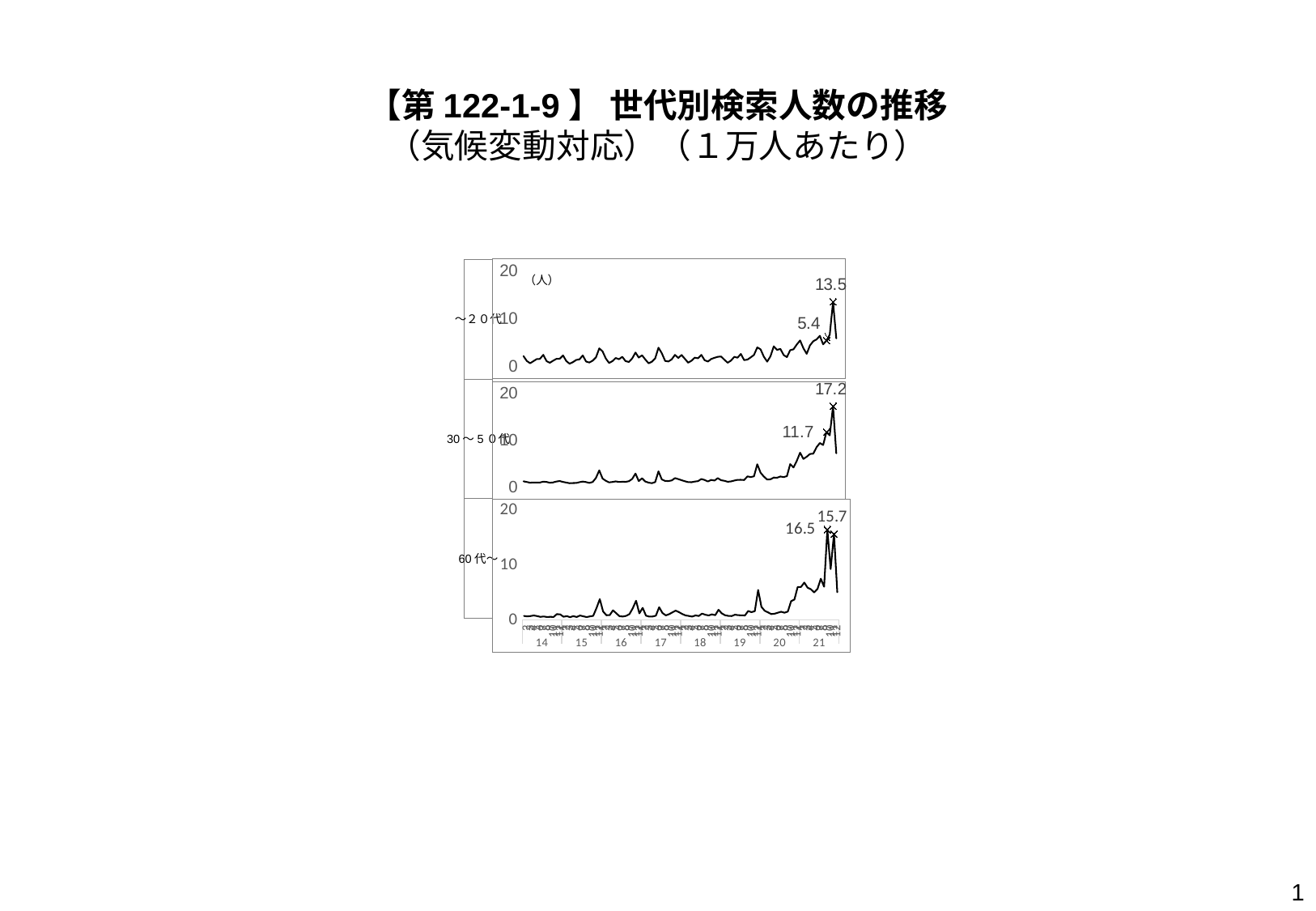

【第122-1-9】 世代別検索人数の推移
（気候変動対応）（１万人あたり）

### Chart

| Category |  |
|---|---|
～２０代
30～5０代
60代～
（人）

### Chart

| Category |  |
|---|---|

### Chart

| Category |  |
|---|---|
|   | 0.7267950594116104 |
| 2 | 0.6335132991565576 |
| 3 | 0.7050464412076283 |
| 4 | 0.8049660087635375 |
| 5 | 0.6921877350014441 |
| 6 | 0.5553618576369702 |
| 7 | 0.6236478171273682 |
| 8 | 0.529160905882457 |
| 9 | 0.563539096269332 |
| 10 | 0.5328720909711697 |
| 11 | 1.0491487042794418 |
| 12 | 0.9979495633248308 |
| 1 | 0.5727347184252023 |
| 2 | 0.6868984502583275 |
| 3 | 0.4902177245777661 |
| 4 | 0.6838374673233484 |
| 5 | 0.5250189532828548 |
| 6 | 0.7992440160941956 |
| 7 | 0.6534736279438884 |
| 8 | 0.5168515657583672 |
| 9 | 0.6350151593833947 |
| 10 | 0.7362275181726661 |
| 11 | 2.146290714071455 |
| 12 | 3.7754325056403153 |
| 1 | 1.5421596929489925 |
| 2 | 0.8528004338145577 |
| 3 | 0.8655999430065214 |
| 4 | 1.7373330586094449 |
| 5 | 1.2093154635502752 |
| 6 | 0.657924435331502 |
| 7 | 0.6175451831411407 |
| 8 | 0.7364359175654713 |
| 9 | 1.0611227758945687 |
| 10 | 2.1229116686692 |
| 11 | 3.4909081330511897 |
| 12 | 1.1835076889374985 |
| 1 | 2.199857952367746 |
| 2 | 0.7705426546753036 |
| 3 | 0.5948237687032751 |
| 4 | 0.6132315293507823 |
| 5 | 0.7602413141758397 |
| 6 | 2.307120634462627 |
| 7 | 1.258934120108539 |
| 8 | 0.8281403468732046 |
| 9 | 1.0356179730739088 |
| 10 | 1.3675904935170675 |
| 11 | 1.6872714421210888 |
| 12 | 1.413639749028619 |
| 1 | 1.071160590326855 |
| 2 | 0.8115544181089663 |
| 3 | 0.7174923547959026 |
| 4 | 0.5955031122138609 |
| 5 | 0.8115733004477143 |
| 6 | 0.706239410725505 |
| 7 | 1.1477269426421803 |
| 8 | 0.9401806117371264 |
| 9 | 0.8128281815432182 |
| 10 | 1.0103207930273284 |
| 11 | 0.8567869913437521 |
| 12 | 1.8478681249914914 |
| 1 | 1.1824427284458325 |
| 2 | 0.8381581508459653 |
| 3 | 0.7309852343231451 |
| 4 | 0.7019995960997077 |
| 5 | 0.9488298167815847 |
| 6 | 0.8604572208398608 |
| 7 | 0.8362886887157557 |
| 8 | 0.8061050082343745 |
| 9 | 1.6205454936301102 |
| 10 | 1.406463817742053 |
| 11 | 1.594701573682816 |
| 12 | 5.44620297327432 |
| 1 | 2.388536494101926 |
| 2 | 1.662605394733601 |
| 3 | 1.37165925221255 |
| 4 | 1.0629155201560876 |
| 5 | 1.1332500419777434 |
| 6 | 1.3124315500289958 |
| 7 | 1.4850725830195763 |
| 8 | 1.301607606269617 |
| 9 | 1.523436080599728 |
| 10 | 3.412710358464272 |
| 11 | 3.7119257225275746 |
| 12 | 5.997257015954181 |
| 1 | 6.006830323969039 |
| 2 | 6.8080374683453835 |
| 3 | 5.874583365264822 |
| 4 | 5.582472427343967 |
| 5 | 5.007629858197761 |
| 6 | 5.639117642200722 |
| 7 | 7.505651294166062 |
| 8 | 6.048289787123013 |
| 9 | 16.477508238247196 |
| 10 | 9.272594758182695 |
| 11 | 15.687753931690292 |
| 12 | 5.049348480245403 |
1